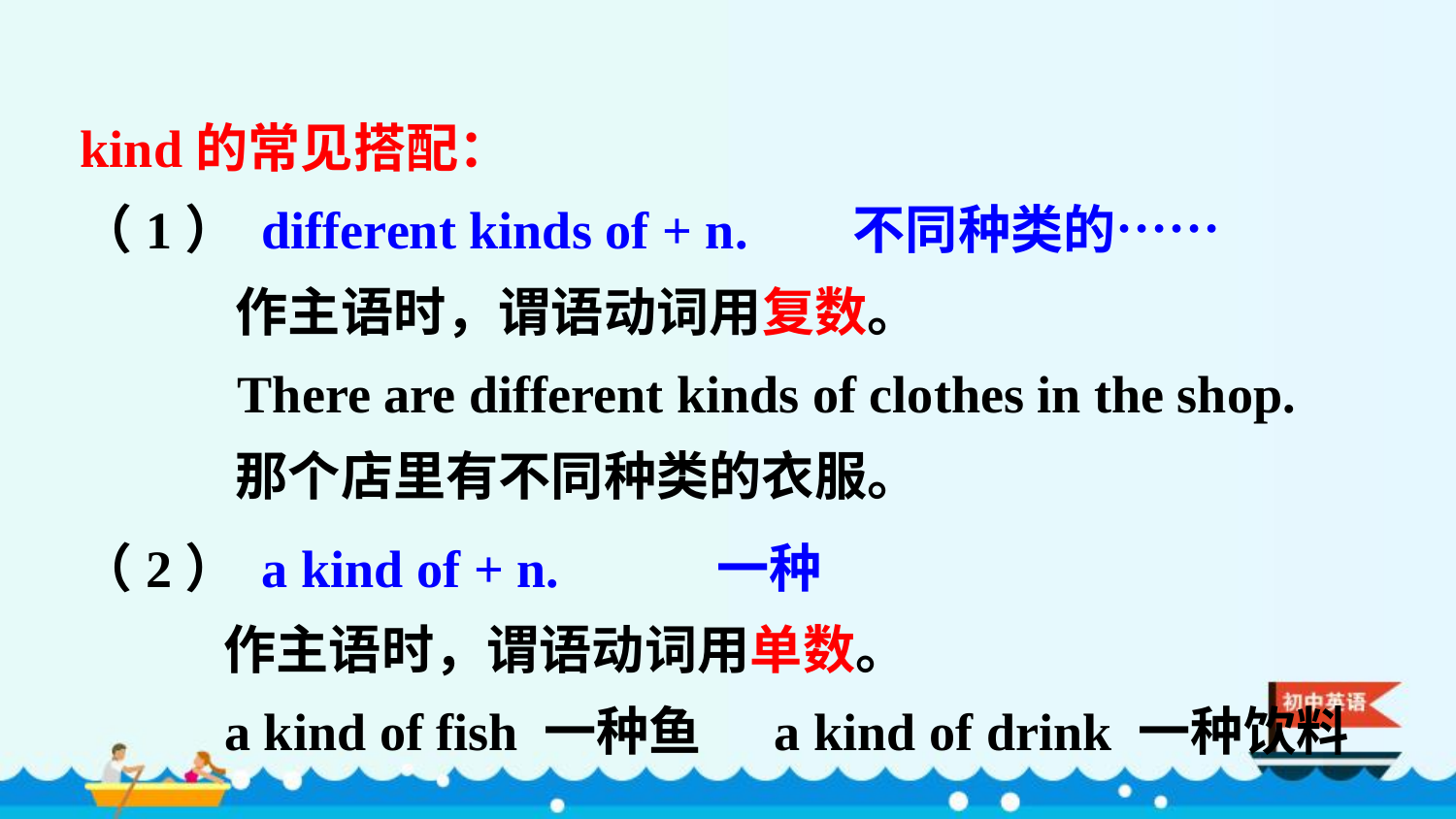

kind的常见搭配：
（1） different kinds of + n.       不同种类的……
            作主语时，谓语动词用复数。
            There are different kinds of clothes in the shop.
            那个店里有不同种类的衣服。
（2） a kind of + n.           一种
           作主语时，谓语动词用单数。
           a kind of fish 一种鱼     a kind of drink 一种饮料